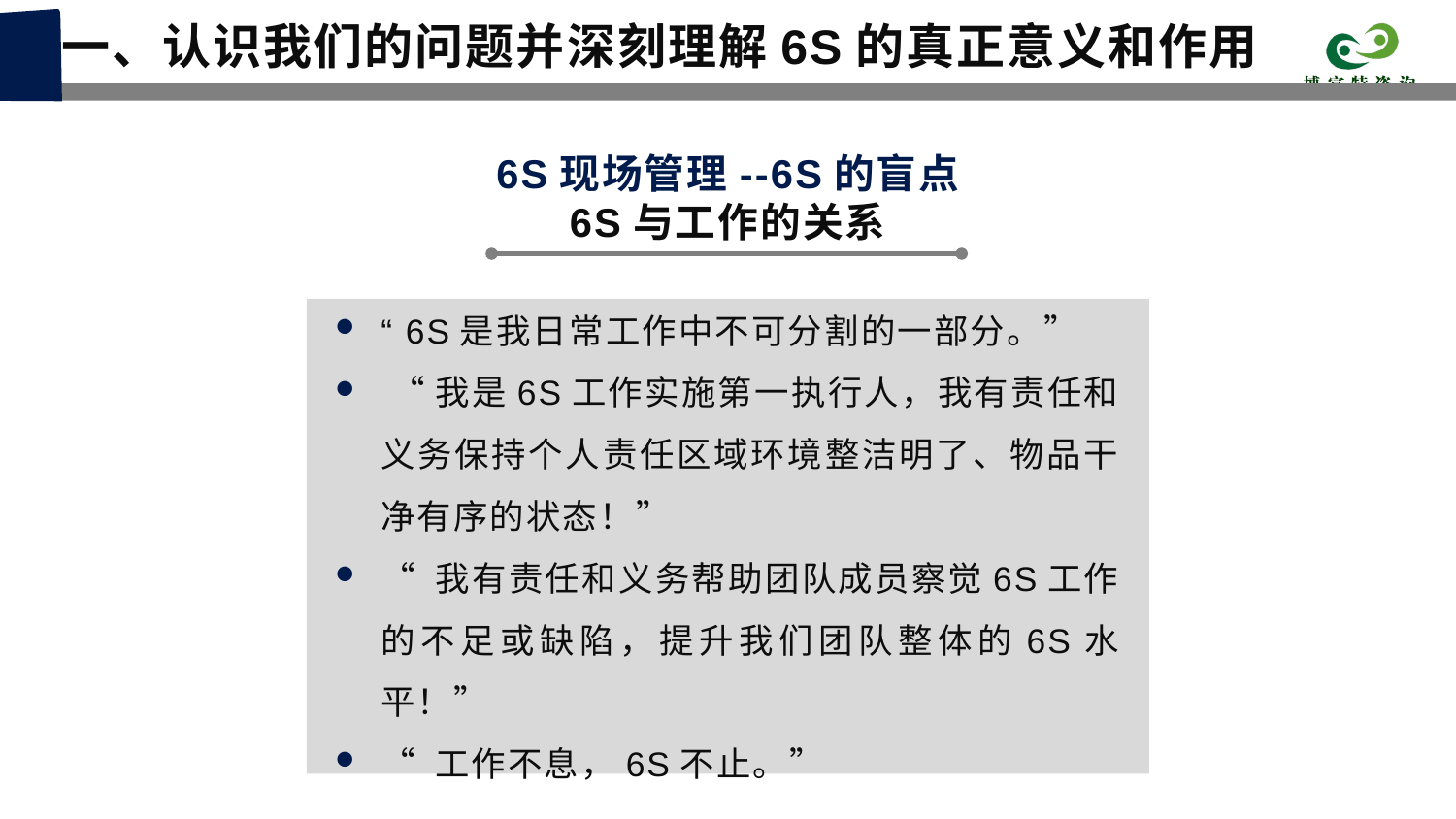

一、认识我们的问题并深刻理解6S的真正意义和作用
6S现场管理--6S的盲点
6S与工作的关系
“ 6S是我日常工作中不可分割的一部分。”
 “我是6S工作实施第一执行人，我有责任和义务保持个人责任区域环境整洁明了、物品干净有序的状态！”
“ 我有责任和义务帮助团队成员察觉6S工作的不足或缺陷，提升我们团队整体的6S水平！”
“ 工作不息，6S不止。”